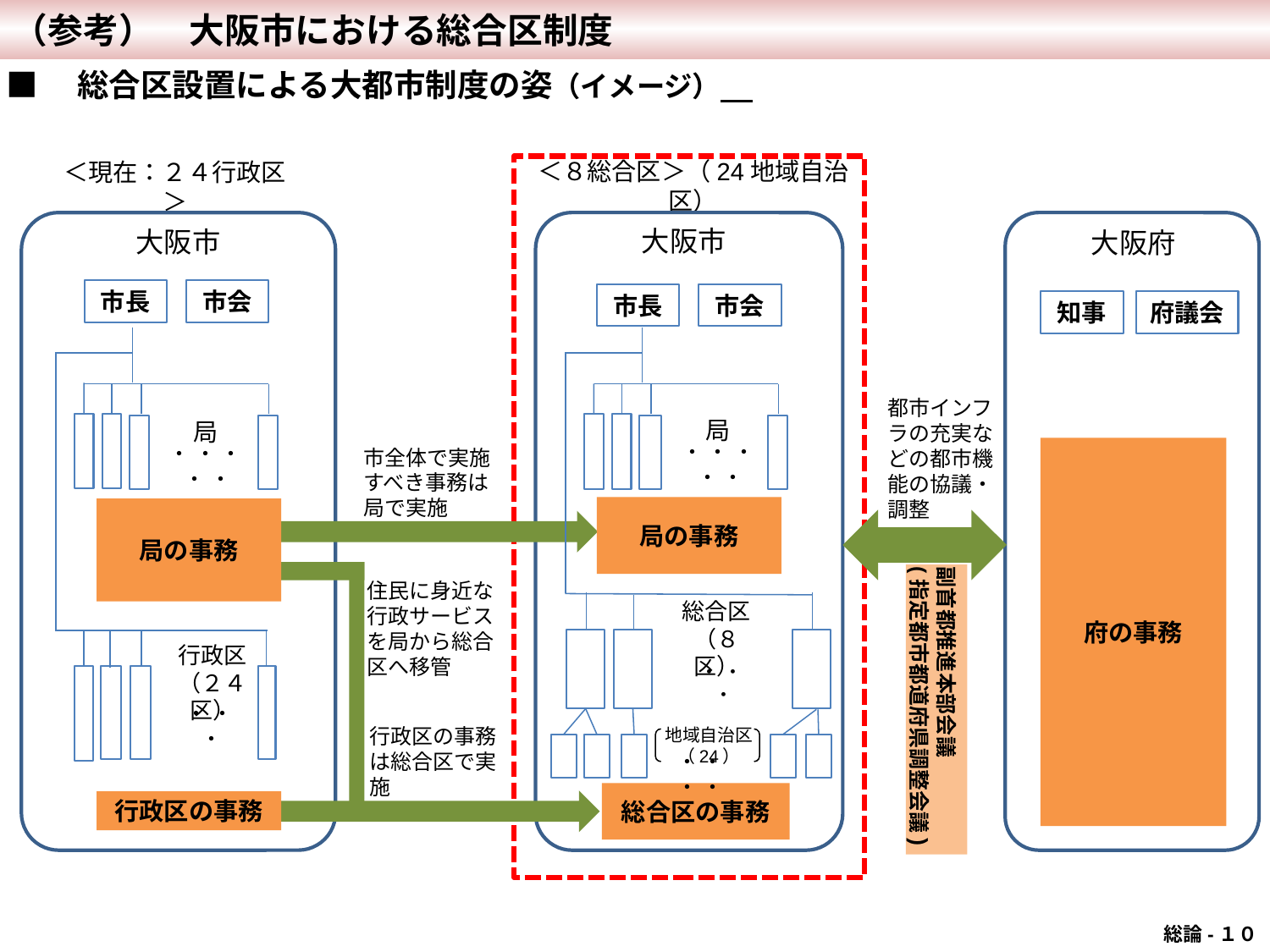

（参考）　大阪市における総合区制度
■　総合区設置による大都市制度の姿（イメージ）

＜８総合区＞（24地域自治区）
＜現在：２４行政区＞

大阪市
大阪市
市長
市会
市長
市会
局
局

市全体で実施
すべき事務は
局で実施
・ ・ ・ ・ ・
・ ・ ・ ・ ・
局の事務
局の事務

住民に身近な
行政サービスを局から総合区へ移管
総合区
（８区）

行政区
（２４区）

・ ・ ・
行政区の事務は総合区で実施
総合区の事務

行政区の事務
大阪府

知事
府議会
都市インフラの充実などの都市機能の協議・調整
府の事務

・ ・ ・ ・
副首都推進本部会議
(指定都市都道府県調整会議)

・ ・ ・
地域自治区
（24）
 総論-１０